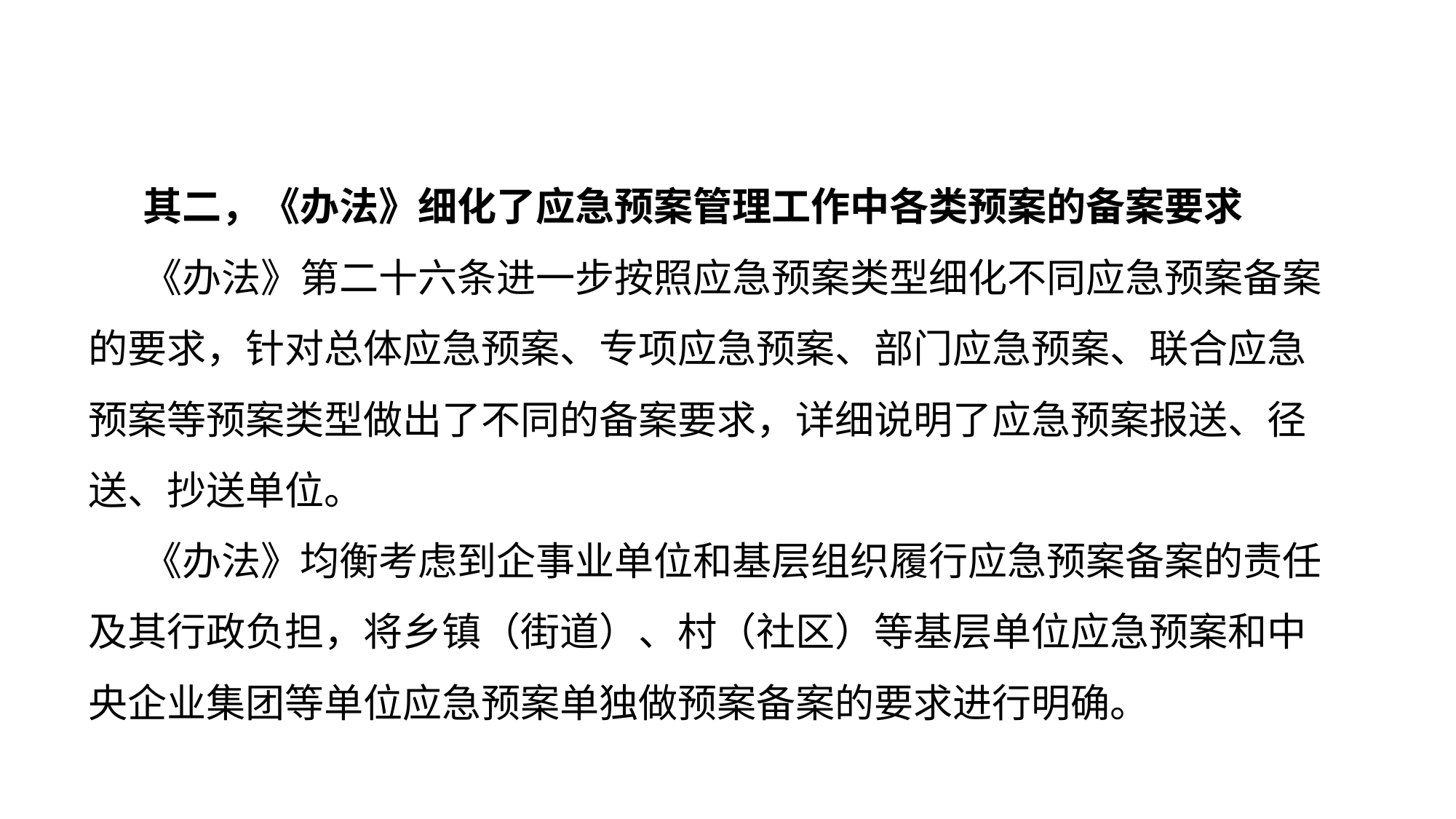

#
其二，《办法》细化了应急预案管理工作中各类预案的备案要求
《办法》第二十六条进一步按照应急预案类型细化不同应急预案备案的要求，针对总体应急预案、专项应急预案、部门应急预案、联合应急预案等预案类型做出了不同的备案要求，详细说明了应急预案报送、径送、抄送单位。
《办法》均衡考虑到企事业单位和基层组织履行应急预案备案的责任及其行政负担，将乡镇（街道）、村（社区）等基层单位应急预案和中央企业集团等单位应急预案单独做预案备案的要求进行明确。